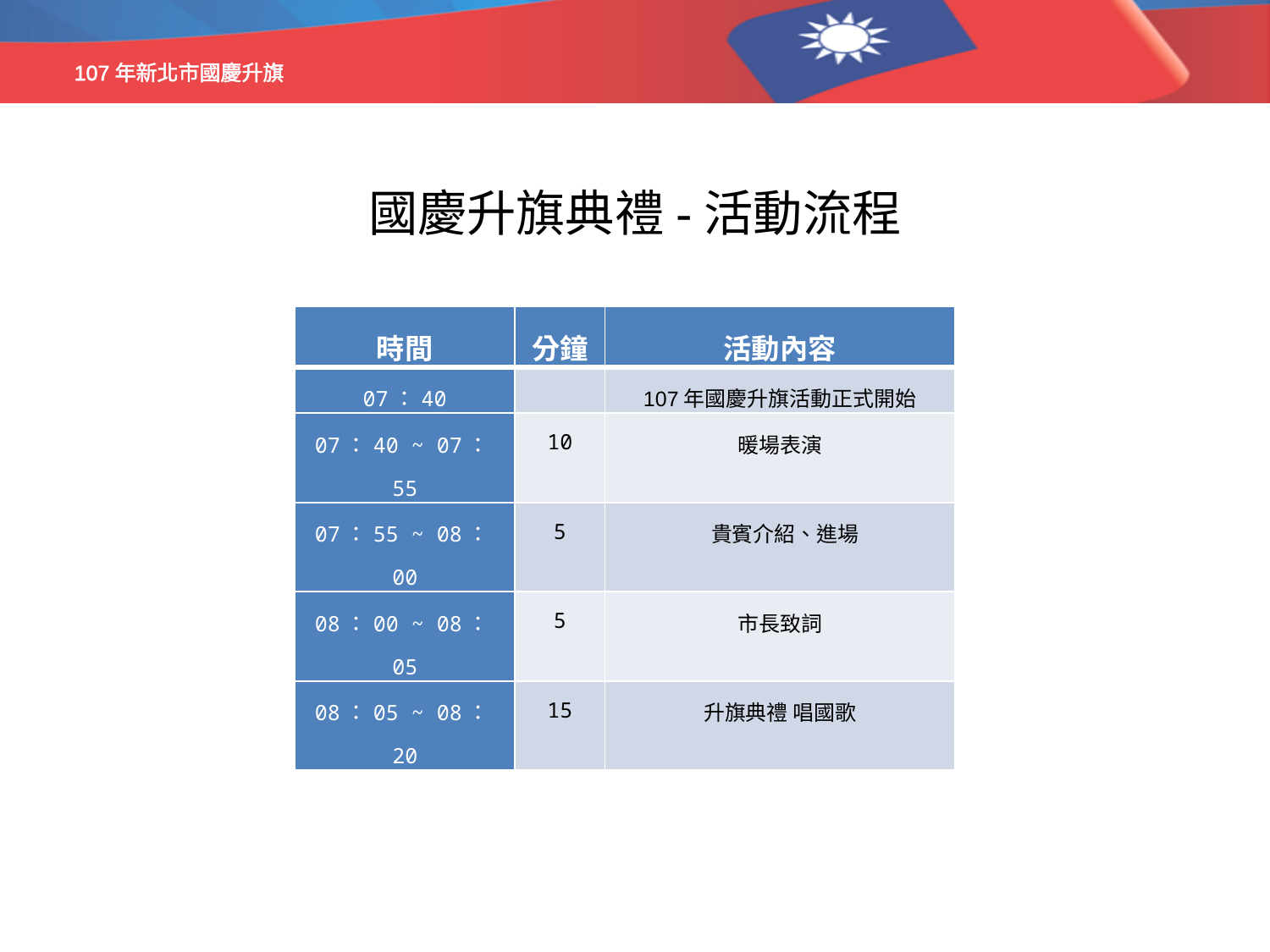

# 國慶升旗典禮-活動流程
| 時間 | 分鐘 | 活動內容 |
| --- | --- | --- |
| 07：40 |  | 107年國慶升旗活動正式開始 |
| 07：40 ~ 07：55 | 10 | 暖場表演 |
| 07：55 ~ 08：00 | 5 | 貴賓介紹、進場 |
| 08：00 ~ 08：05 | 5 | 市長致詞 |
| 08：05 ~ 08：20 | 15 | 升旗典禮 唱國歌 |